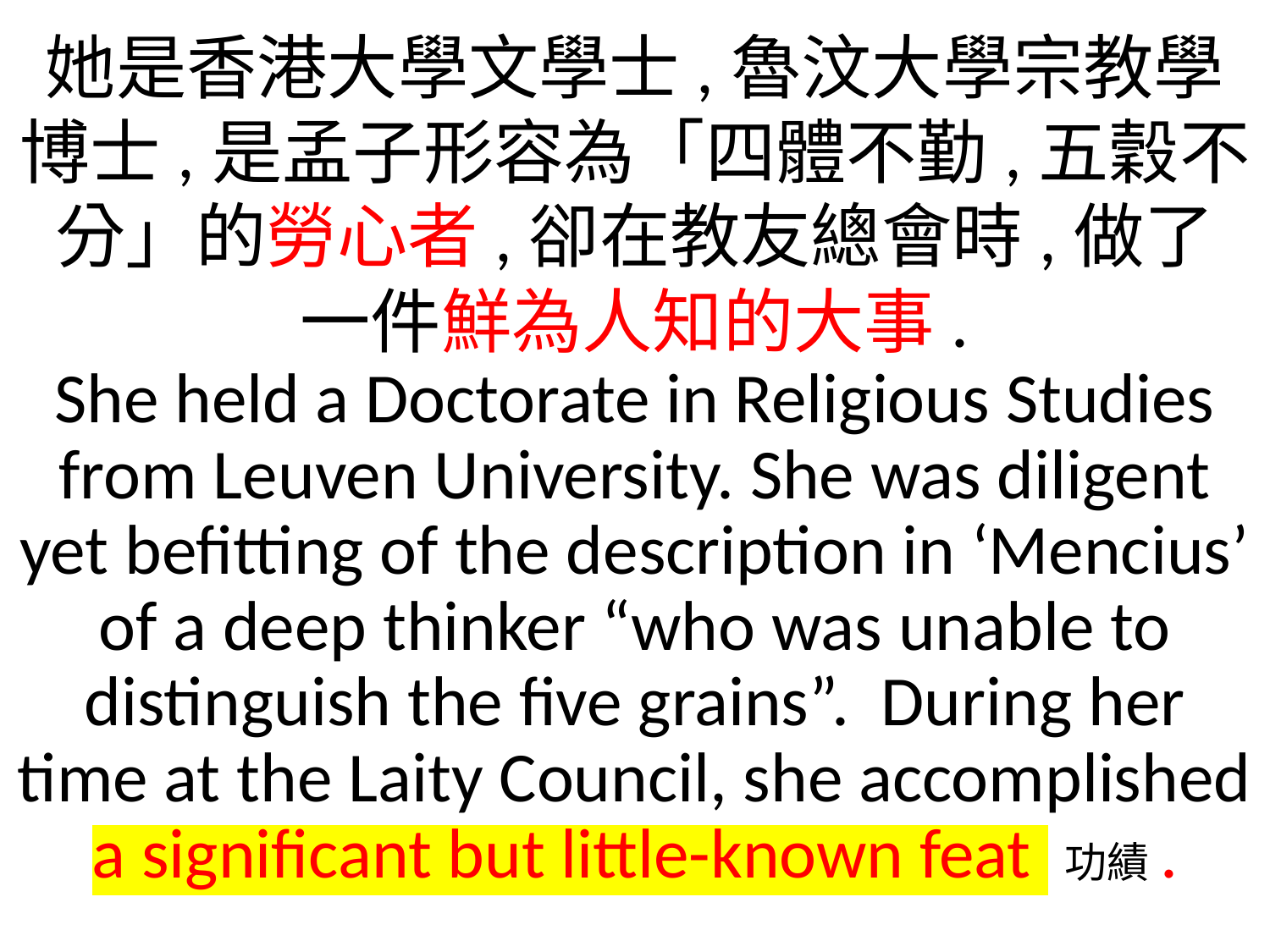

她是香港大學文學士,魯汶大學宗教學博士,是孟子形容為「四體不勤,五穀不分」的勞心者,卻在教友總會時,做了
一件鮮為人知的大事.
She held a Doctorate in Religious Studies from Leuven University. She was diligent yet befitting of the description in ‘Mencius’ of a deep thinker “who was unable to distinguish the five grains”.  During her time at the Laity Council, she accomplished a significant but little-known feat 功績.